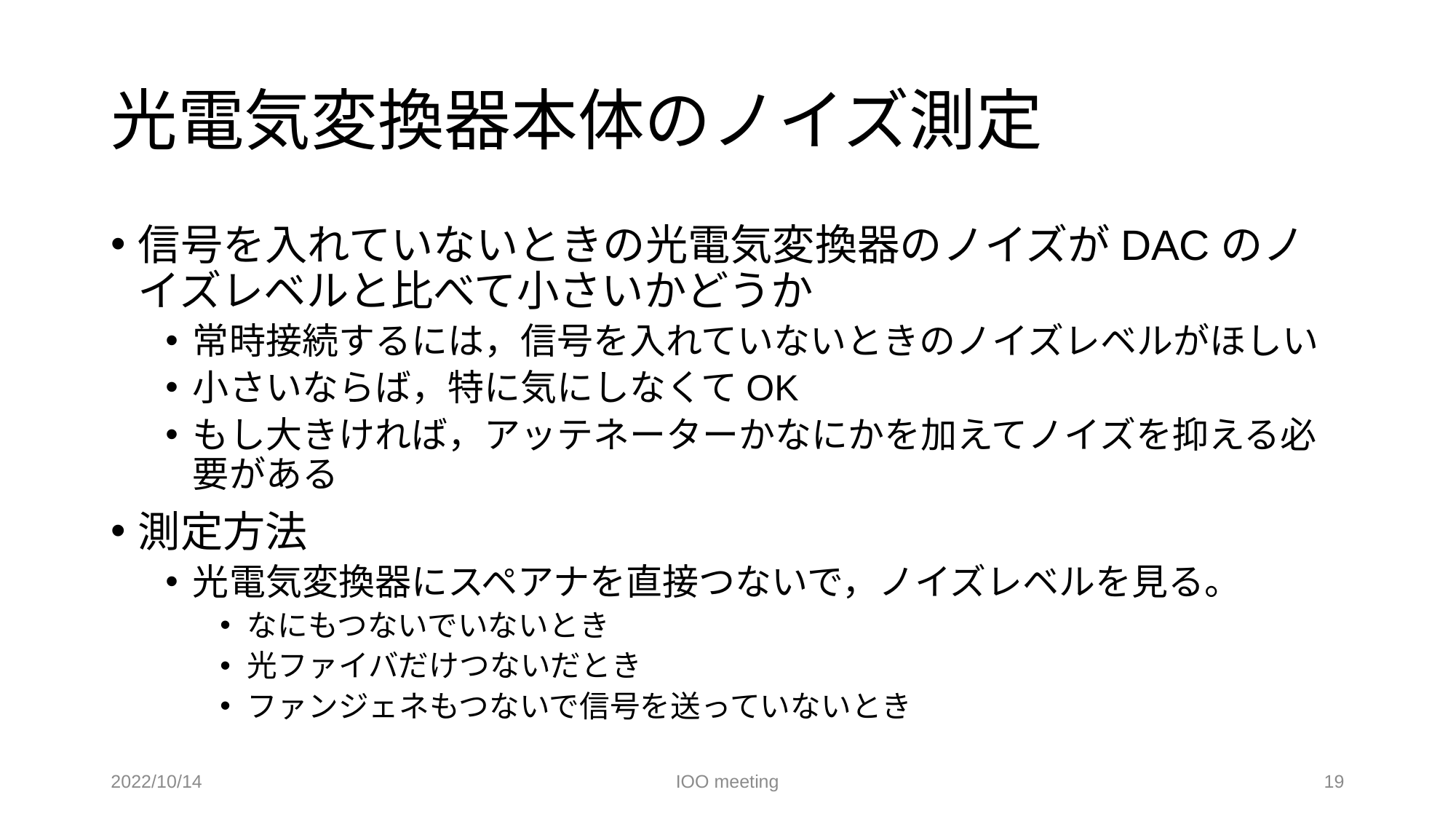

# 光電気変換器本体のノイズ測定
信号を入れていないときの光電気変換器のノイズがDACのノイズレベルと比べて小さいかどうか
常時接続するには，信号を入れていないときのノイズレベルがほしい
小さいならば，特に気にしなくてOK
もし大きければ，アッテネーターかなにかを加えてノイズを抑える必要がある
測定方法
光電気変換器にスペアナを直接つないで，ノイズレベルを見る。
なにもつないでいないとき
光ファイバだけつないだとき
ファンジェネもつないで信号を送っていないとき
2022/10/14
IOO meeting
19